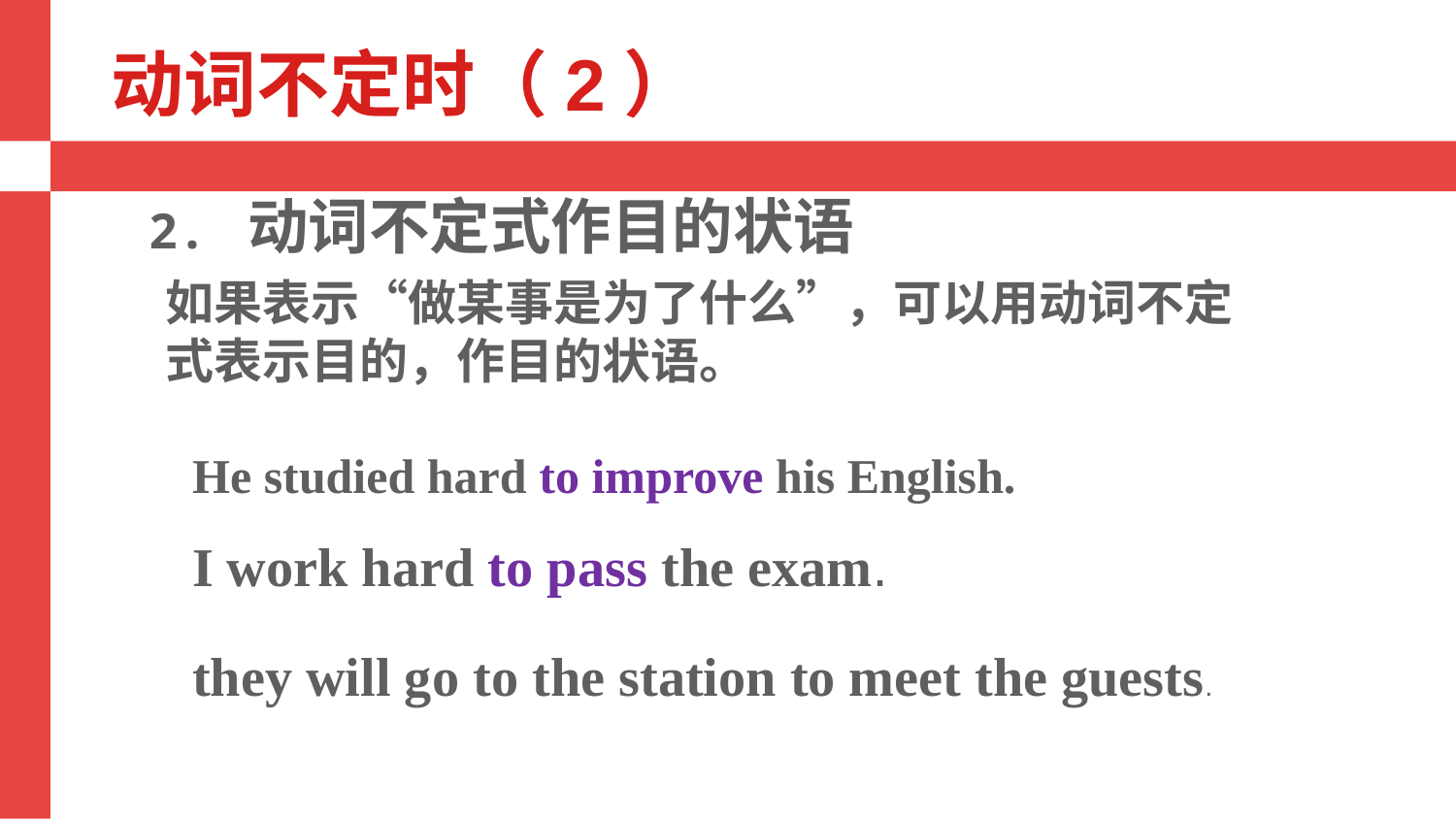

动词不定时（2）
2. 动词不定式作目的状语
如果表示“做某事是为了什么”，可以用动词不定式表示目的，作目的状语。
He studied hard to improve his English.
I work hard to pass the exam.
they will go to the station to meet the guests.